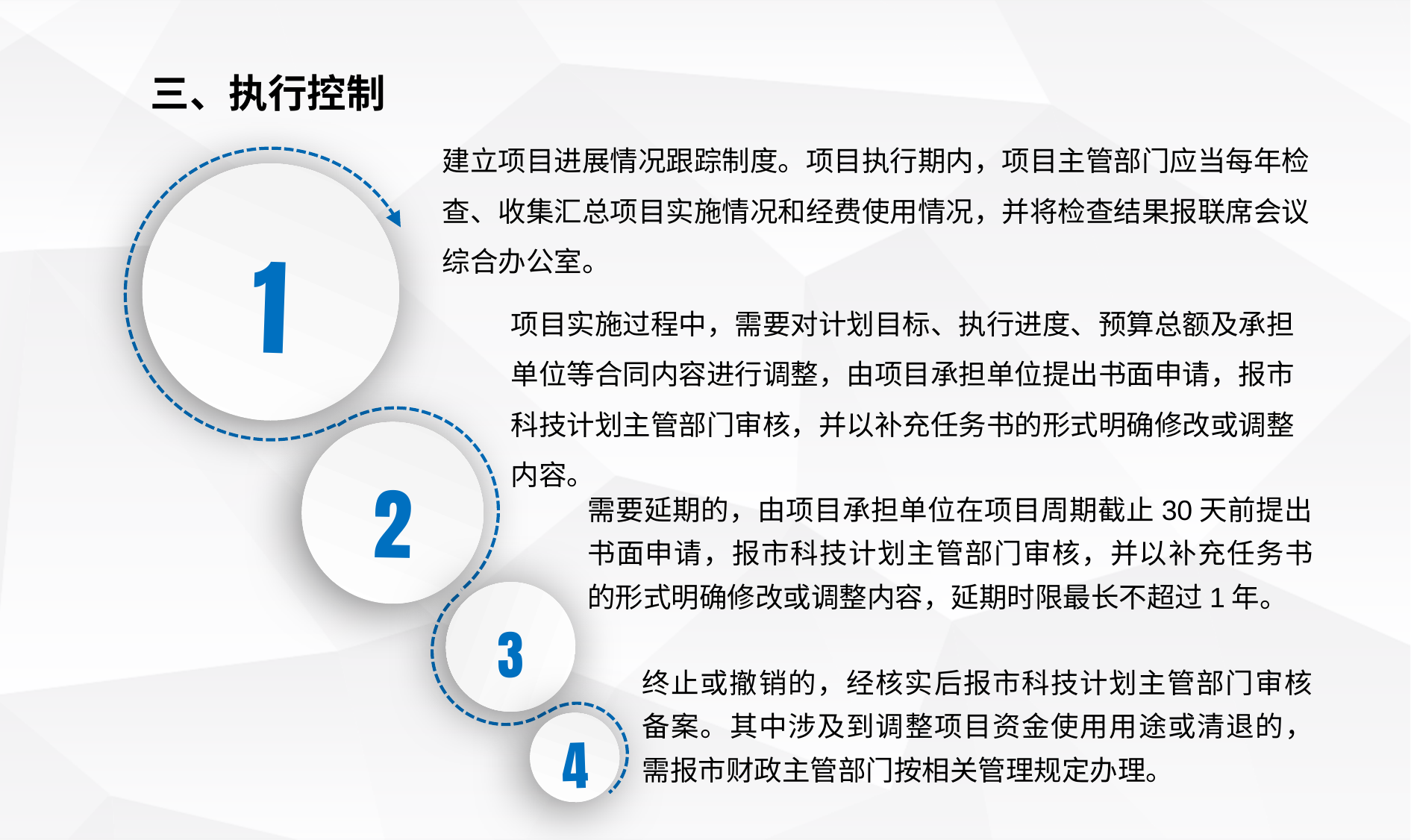

三、执行控制
建立项目进展情况跟踪制度。项目执行期内，项目主管部门应当每年检查、收集汇总项目实施情况和经费使用情况，并将检查结果报联席会议综合办公室。

1
2
3
4
项目实施过程中，需要对计划目标、执行进度、预算总额及承担单位等合同内容进行调整，由项目承担单位提出书面申请，报市科技计划主管部门审核，并以补充任务书的形式明确修改或调整内容。
需要延期的，由项目承担单位在项目周期截止30天前提出书面申请，报市科技计划主管部门审核，并以补充任务书的形式明确修改或调整内容，延期时限最长不超过1年。

终止或撤销的，经核实后报市科技计划主管部门审核备案。其中涉及到调整项目资金使用用途或清退的，需报市财政主管部门按相关管理规定办理。